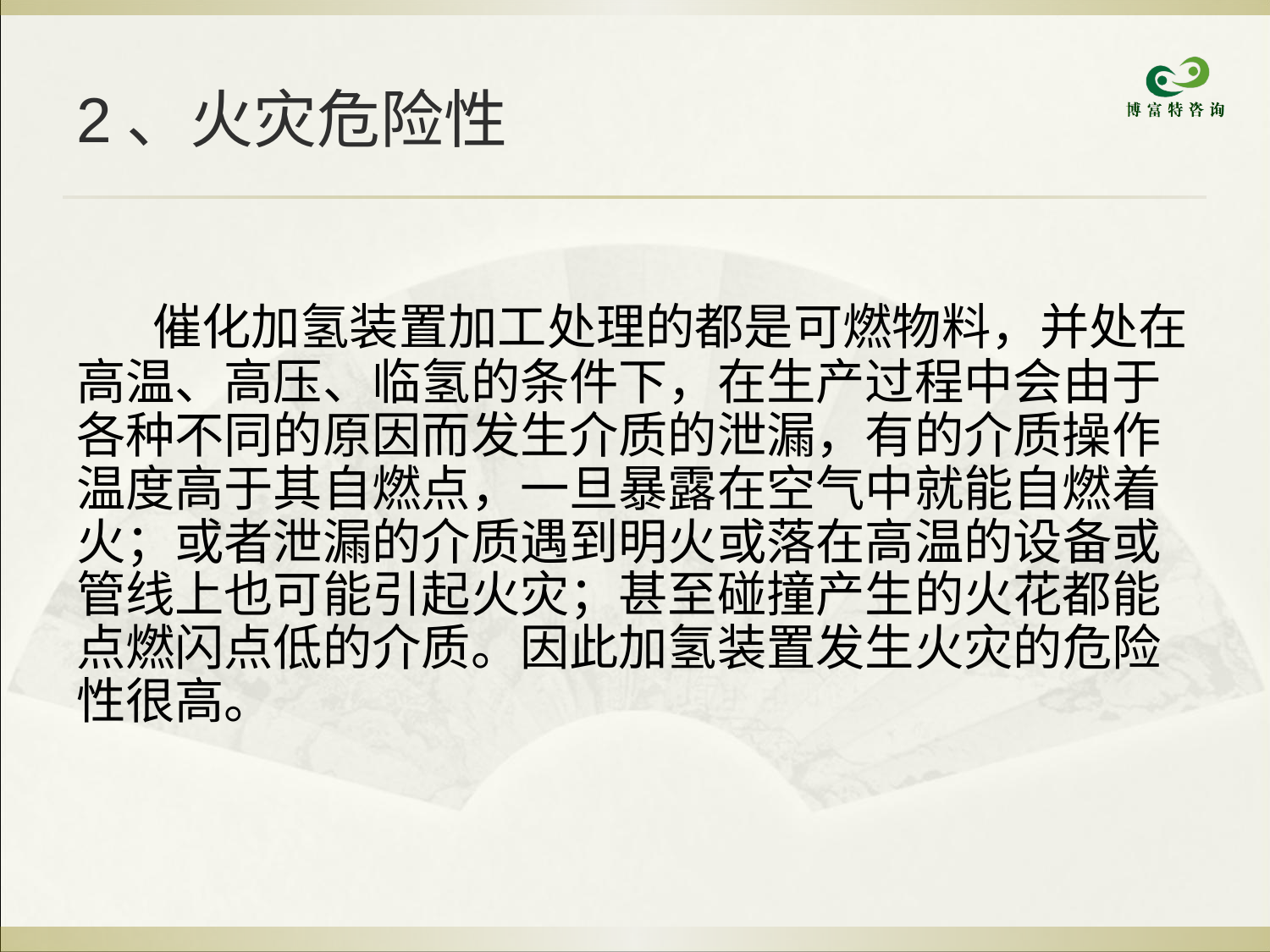

2、火灾危险性

    催化加氢装置加工处理的都是可燃物料，并处在高温、高压、临氢的条件下，在生产过程中会由于各种不同的原因而发生介质的泄漏，有的介质操作温度高于其自燃点，一旦暴露在空气中就能自燃着火；或者泄漏的介质遇到明火或落在高温的设备或管线上也可能引起火灾；甚至碰撞产生的火花都能点燃闪点低的介质。因此加氢装置发生火灾的危险性很高。